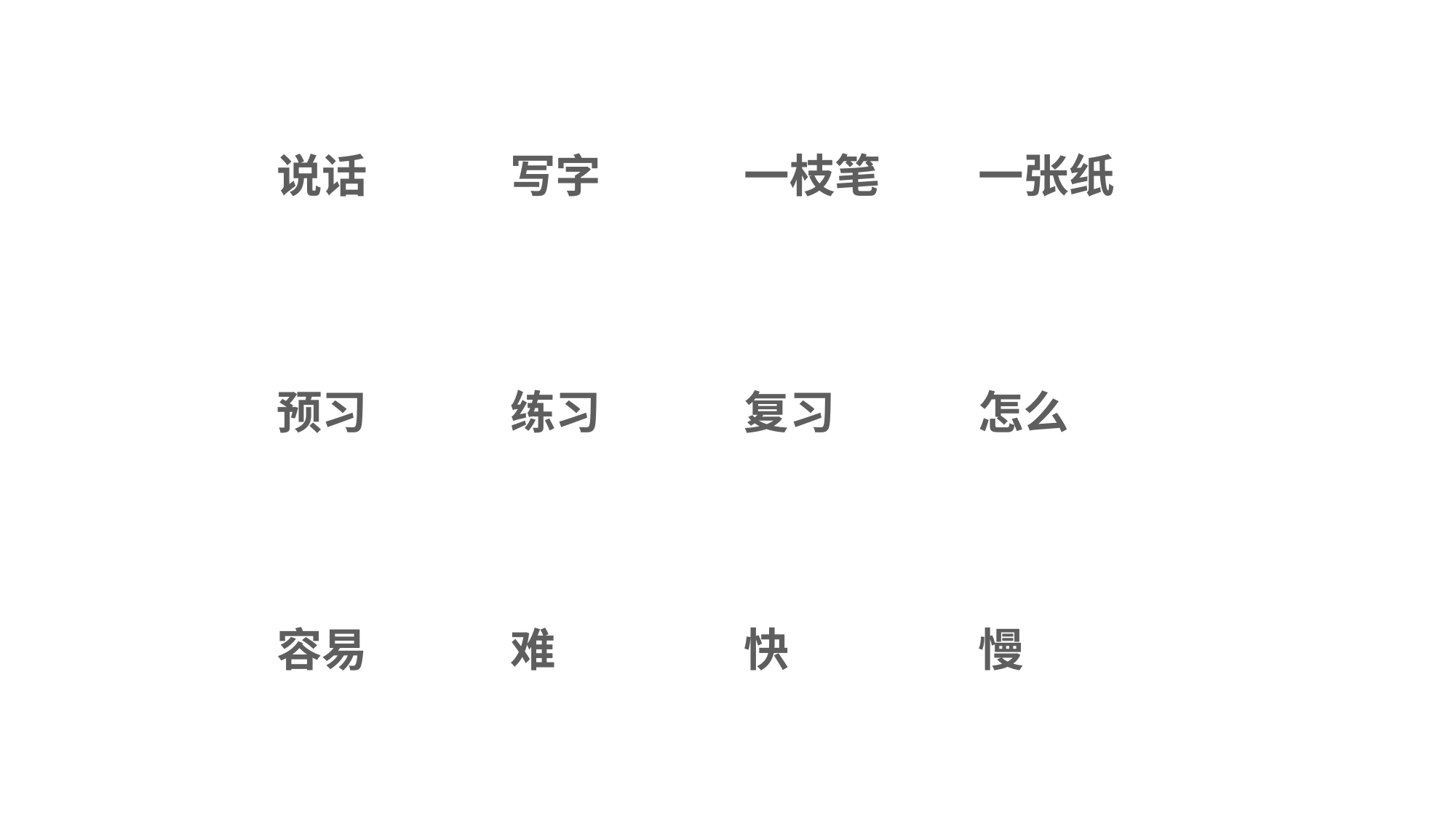

| 说话 | 写字 | 一枝笔 | 一张纸 |
| --- | --- | --- | --- |
| 预习 | 练习 | 复习 | 怎么 |
| 容易 | 难 | 快 | 慢 |